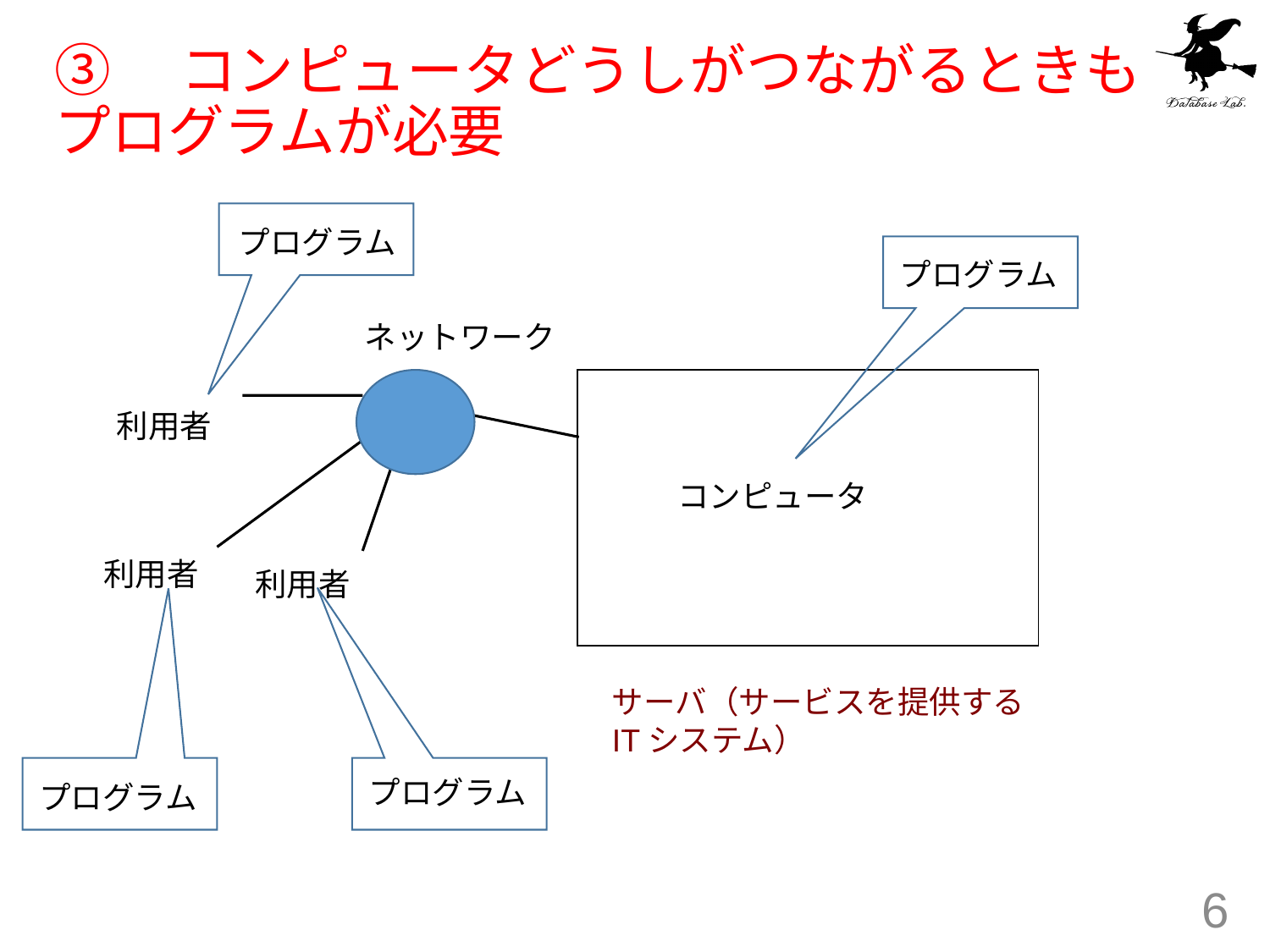

# ③　コンピュータどうしがつながるときも プログラムが必要

プログラム

プログラム
ネットワーク

利用者

コンピュータ
利用者
利用者
サーバ（サービスを提供する
ITシステム）

プログラム
プログラム
6